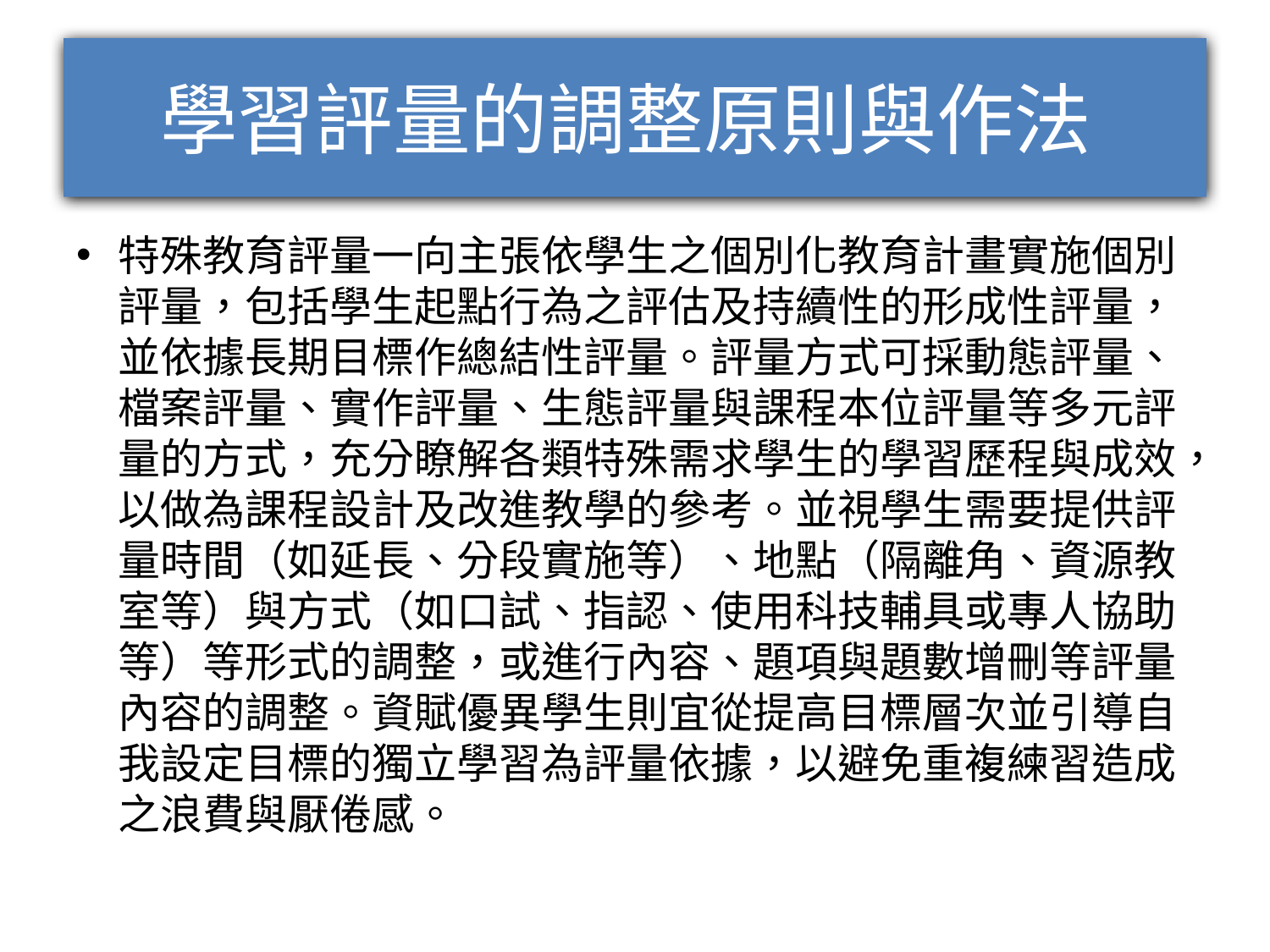

# 學習評量的調整原則與作法
特殊教育評量一向主張依學生之個別化教育計畫實施個別評量，包括學生起點行為之評估及持續性的形成性評量，並依據長期目標作總結性評量。評量方式可採動態評量、檔案評量、實作評量、生態評量與課程本位評量等多元評量的方式，充分瞭解各類特殊需求學生的學習歷程與成效，以做為課程設計及改進教學的參考。並視學生需要提供評量時間（如延長、分段實施等）、地點（隔離角、資源教室等）與方式（如口試、指認、使用科技輔具或專人協助等）等形式的調整，或進行內容、題項與題數增刪等評量內容的調整。資賦優異學生則宜從提高目標層次並引導自我設定目標的獨立學習為評量依據，以避免重複練習造成之浪費與厭倦感。